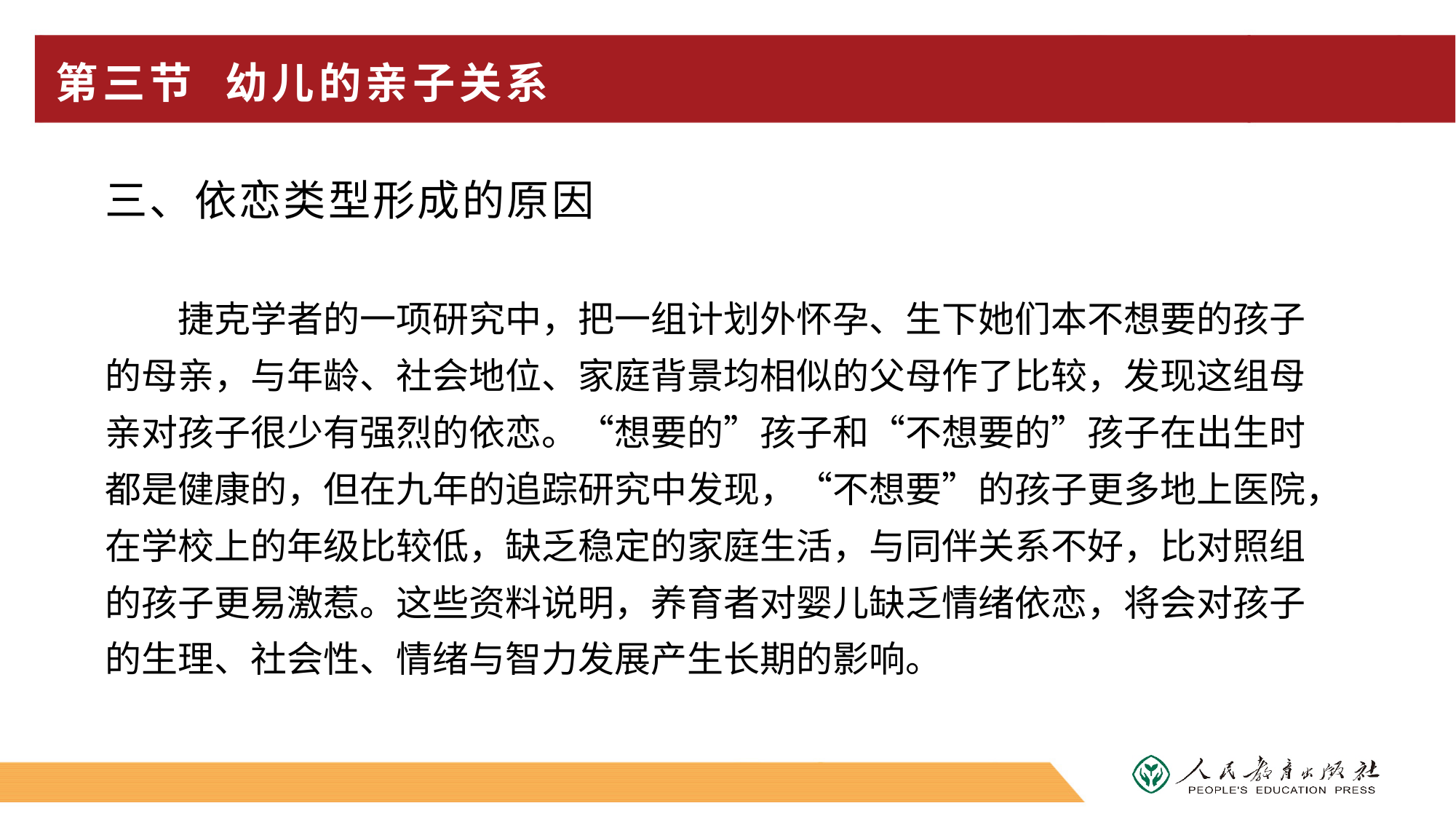

# 第三节  幼儿的亲子关系
三、依恋类型形成的原因
捷克学者的一项研究中，把一组计划外怀孕、生下她们本不想要的孩子的母亲，与年龄、社会地位、家庭背景均相似的父母作了比较，发现这组母亲对孩子很少有强烈的依恋。“想要的”孩子和“不想要的”孩子在出生时都是健康的，但在九年的追踪研究中发现，“不想要”的孩子更多地上医院，在学校上的年级比较低，缺乏稳定的家庭生活，与同伴关系不好，比对照组的孩子更易激惹。这些资料说明，养育者对婴儿缺乏情绪依恋，将会对孩子的生理、社会性、情绪与智力发展产生长期的影响。